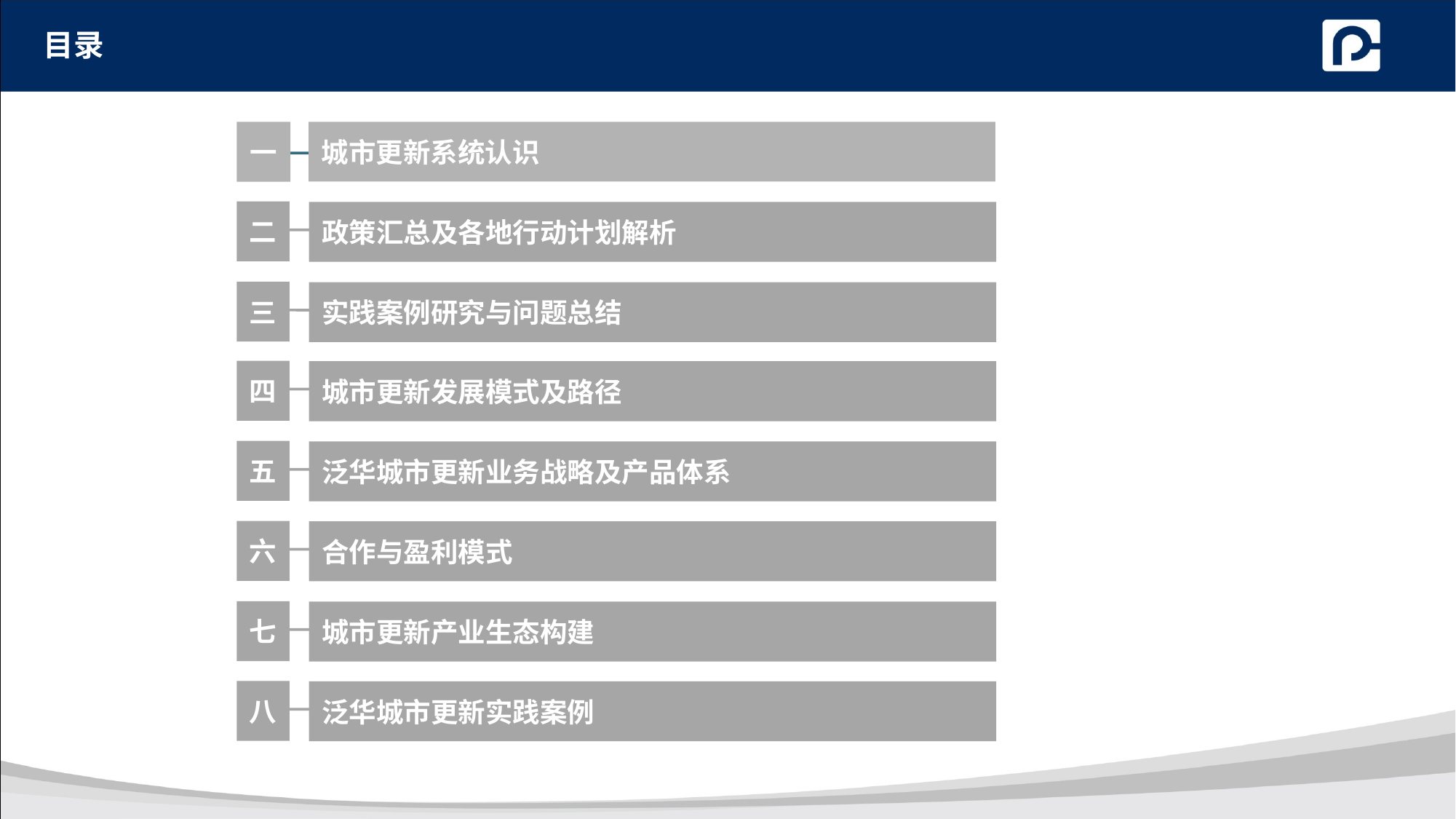

# 目录
一
 城市更新系统认识

二
 政策汇总及各地行动计划解析

三
 实践案例研究与问题总结

四
 城市更新发展模式及路径

五
 泛华城市更新业务战略及产品体系

六
 合作与盈利模式

七
 城市更新产业生态构建

八
 泛华城市更新实践案例